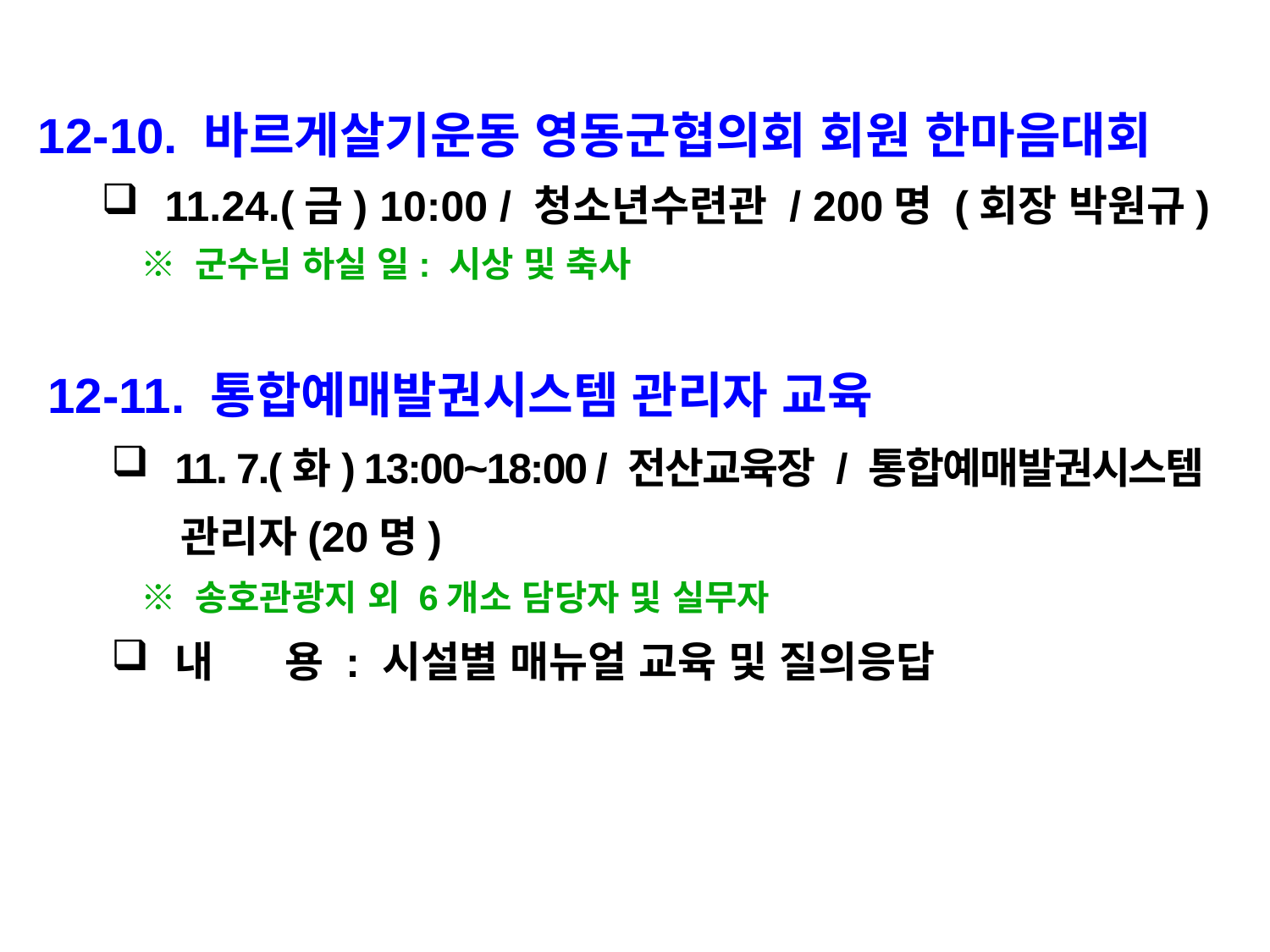

12-10. 바르게살기운동 영동군협의회 회원 한마음대회
11.24.(금) 10:00 / 청소년수련관 / 200명 (회장 박원규)
    ※ 군수님 하실 일: 시상 및 축사

12-11. 통합예매발권시스템 관리자 교육
11. 7.(화) 13:00~18:00 / 전산교육장 / 통합예매발권시스템
     관리자(20명)
   ※ 송호관광지 외 6개소 담당자 및 실무자
내      용 : 시설별 매뉴얼 교육 및 질의응답